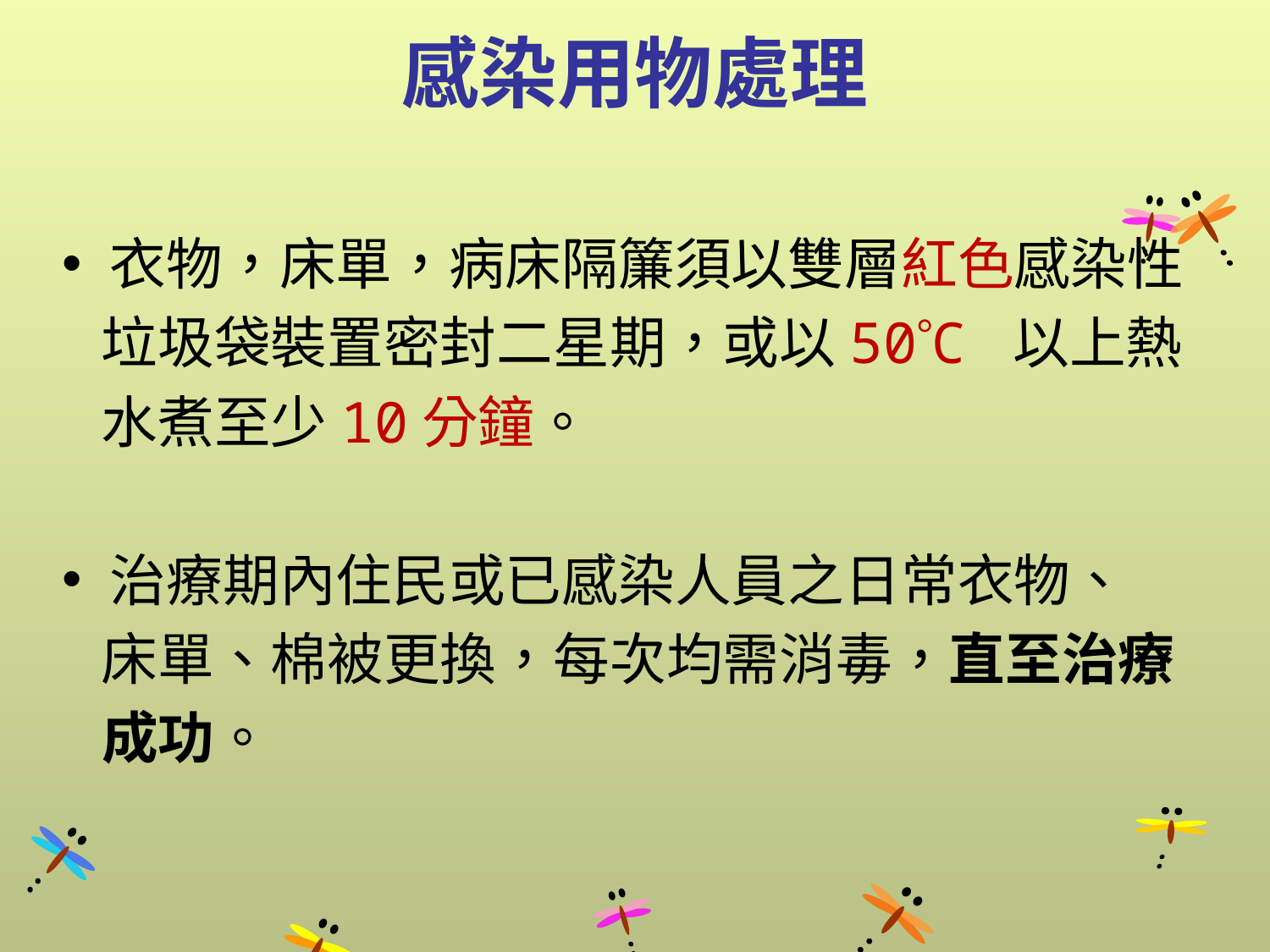

# 感染用物處理
衣物，床單，病床隔簾須以雙層紅色感染性
  垃圾袋裝置密封二星期，或以50°C 以上熱
  水煮至少10分鐘。

治療期內住民或已感染人員之日常衣物、
  床單、棉被更換，每次均需消毒，直至治療
  成功。